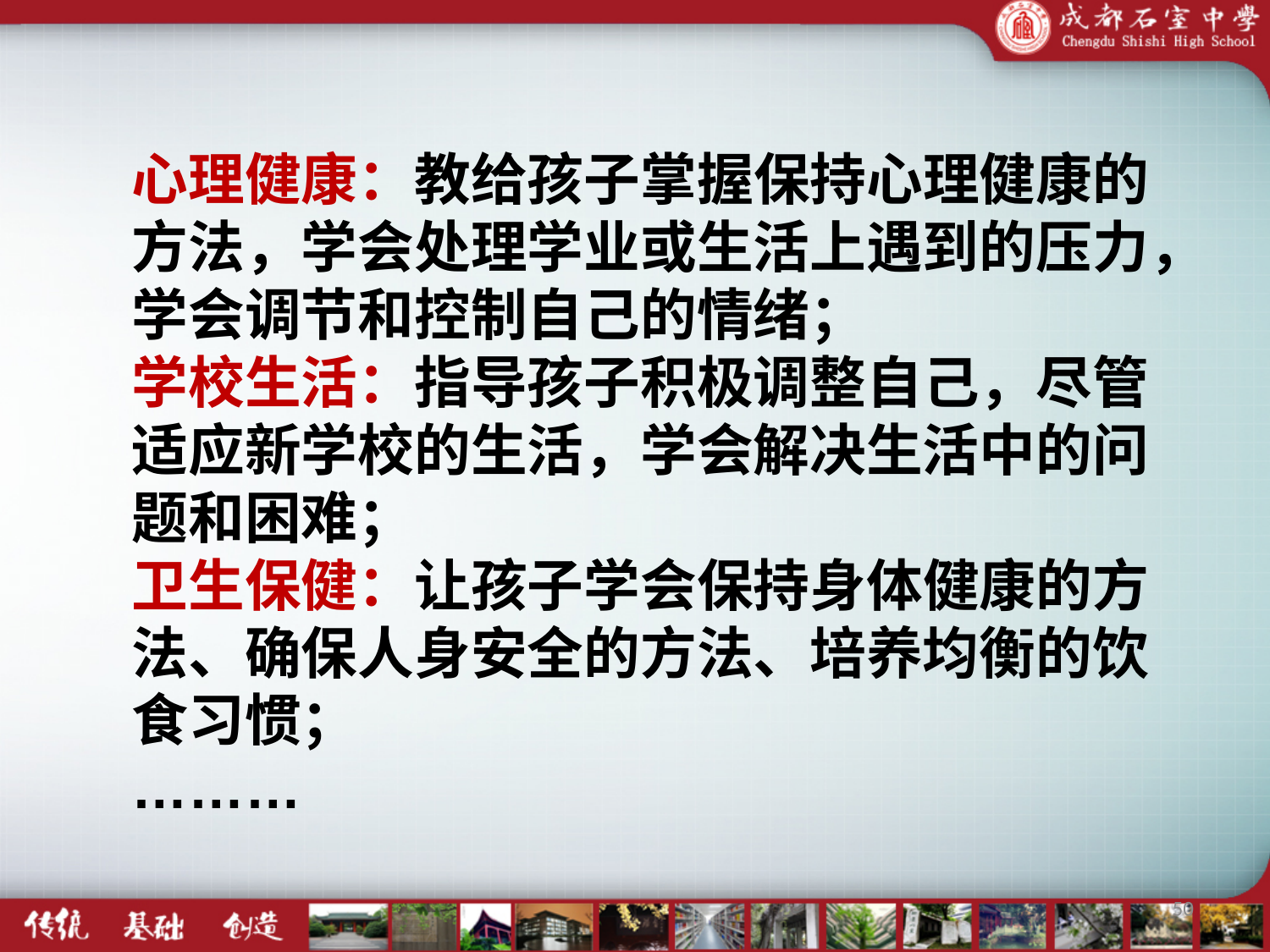

心理健康：教给孩子掌握保持心理健康的方法，学会处理学业或生活上遇到的压力，学会调节和控制自己的情绪；
学校生活：指导孩子积极调整自己，尽管适应新学校的生活，学会解决生活中的问题和困难；
卫生保健：让孩子学会保持身体健康的方法、确保人身安全的方法、培养均衡的饮食习惯；
………

50